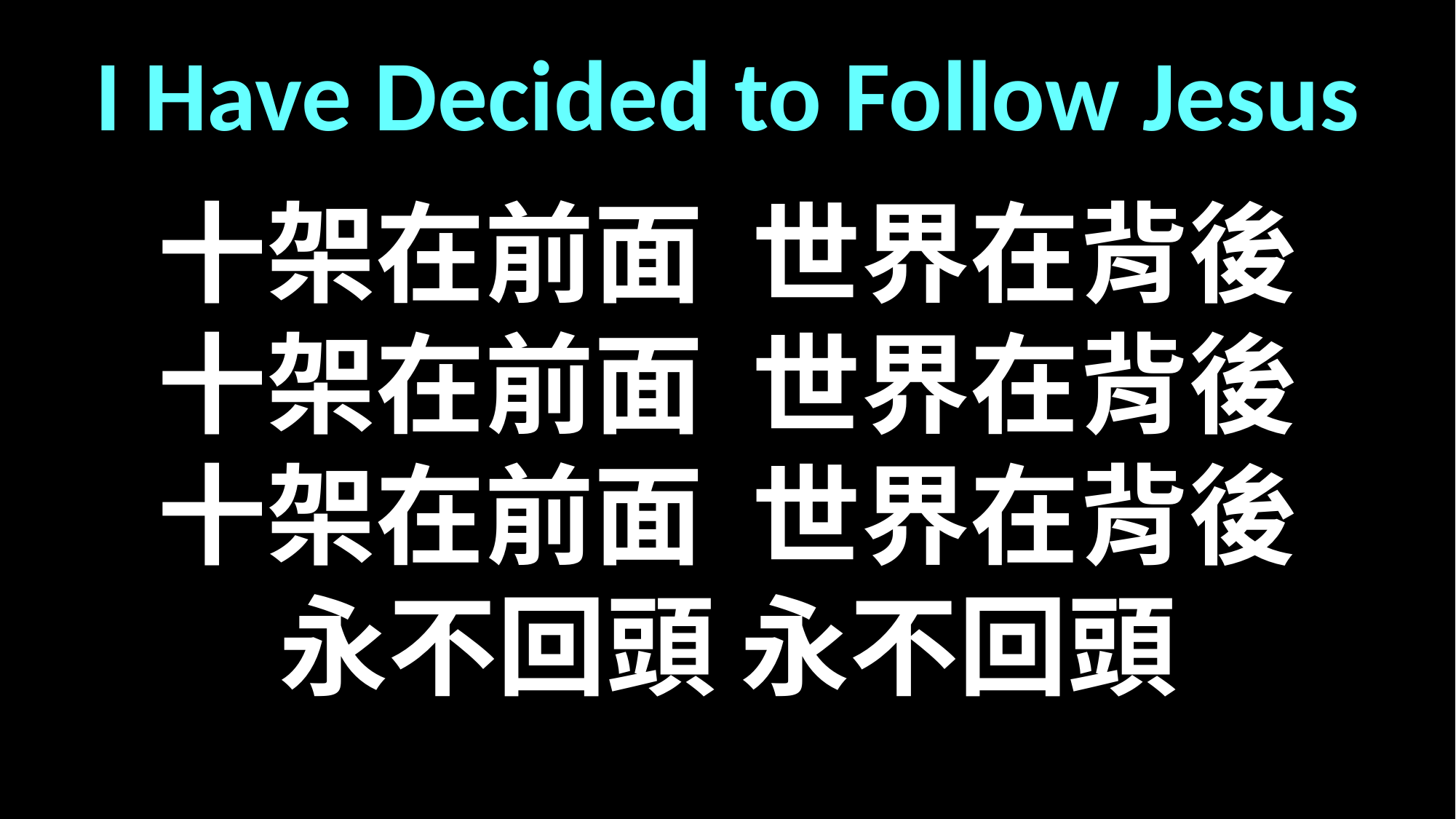

I Have Decided to Follow Jesus
十架在前面  世界在背後
十架在前面  世界在背後
十架在前面  世界在背後
永不回頭 永不回頭